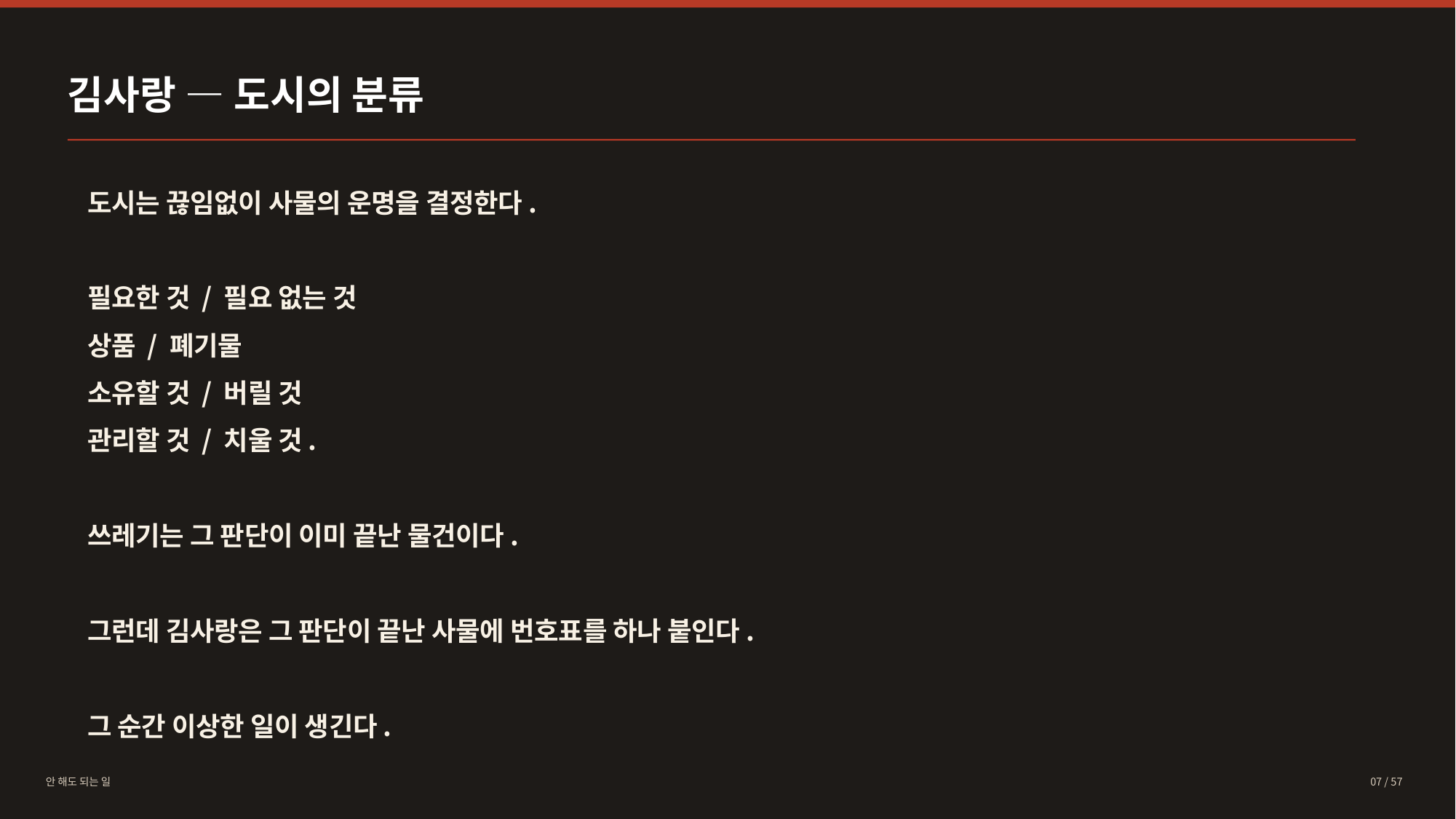

김사랑 — 도시의 분류

도시는 끊임없이 사물의 운명을 결정한다.

필요한 것 / 필요 없는 것
상품 / 폐기물
소유할 것 / 버릴 것
관리할 것 / 치울 것.

쓰레기는 그 판단이 이미 끝난 물건이다.

그런데 김사랑은 그 판단이 끝난 사물에 번호표를 하나 붙인다.

그 순간 이상한 일이 생긴다.
안 해도 되는 일
07 / 57